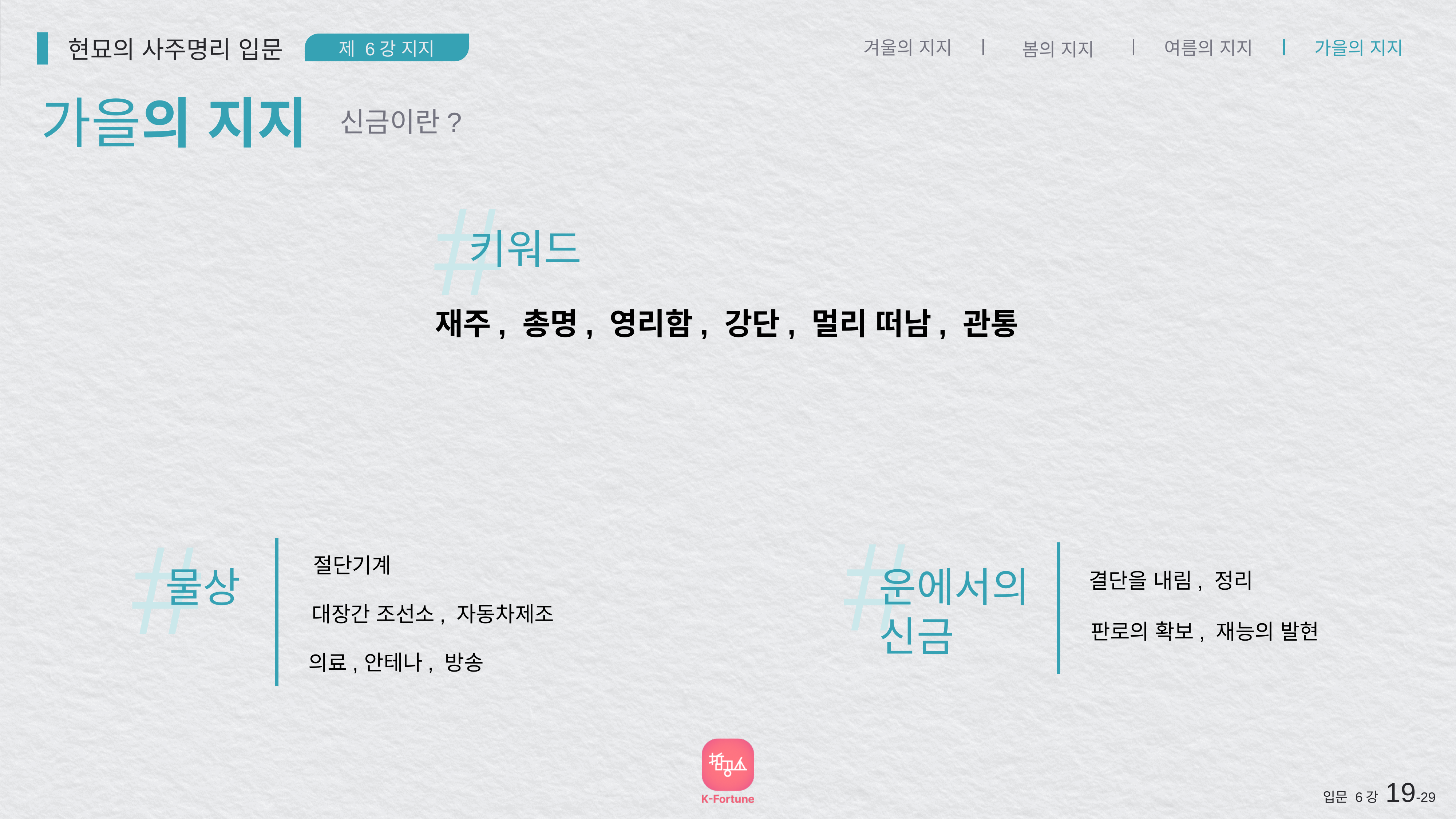

현묘의 사주명리 입문

제 6강 지지
겨울의 지지
여름의 지지
가을의 지지
봄의 지지
가을의 지지
신금이란?
#
키워드
재주, 총명, 영리함, 강단, 멀리 떠남, 관통
#
#
절단기계
물상
운에서의
신금
결단을 내림, 정리
대장간 조선소, 자동차제조
판로의 확보, 재능의 발현
안테나, 방송
의료,